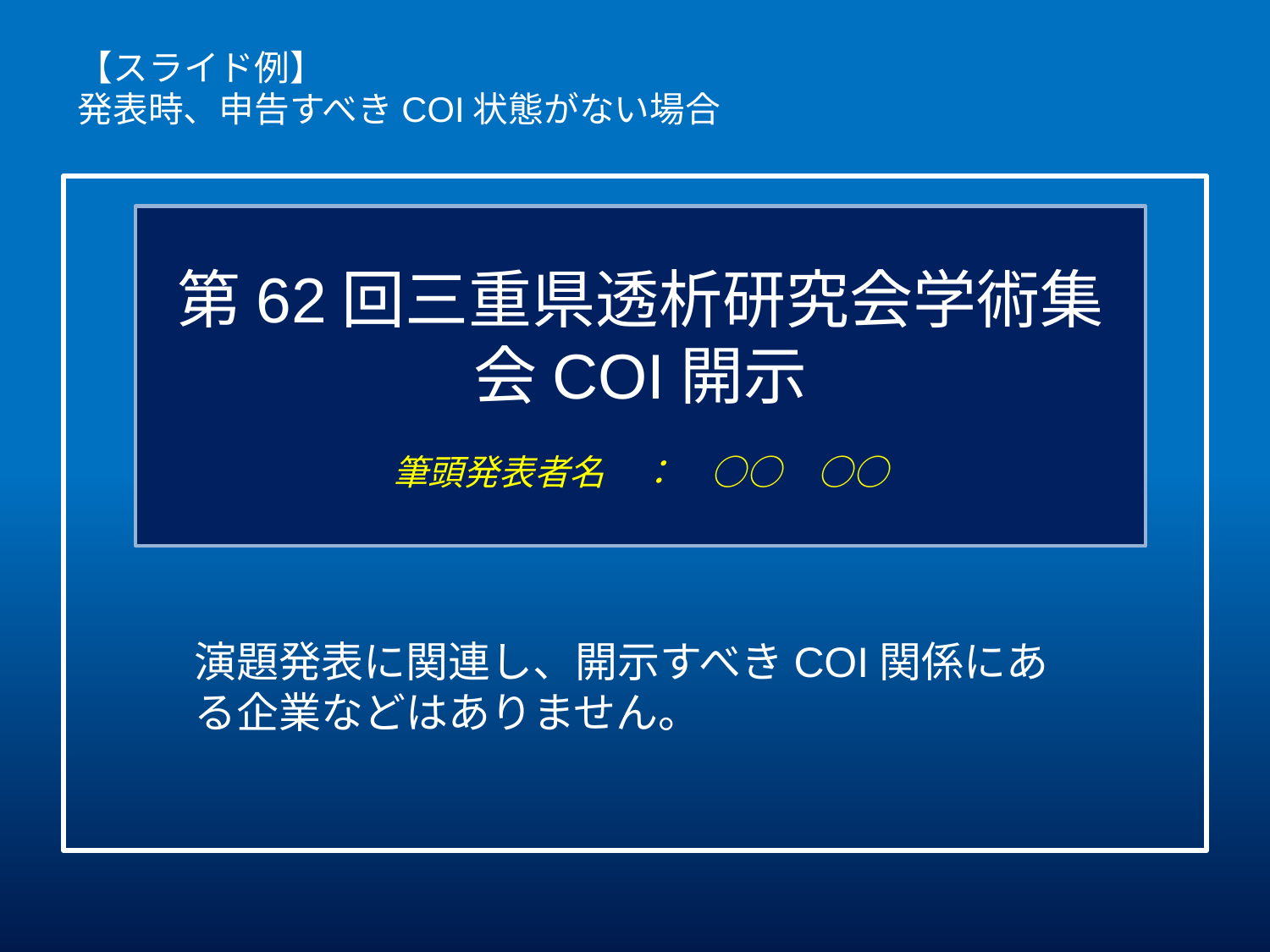

# 【スライド例】 発表時、申告すべきCOI状態がない場合

第62回三重県透析研究会学術集会COI開示

筆頭発表者名　：　○○　○○
演題発表に関連し、開示すべきCOI関係にある企業などはありません。